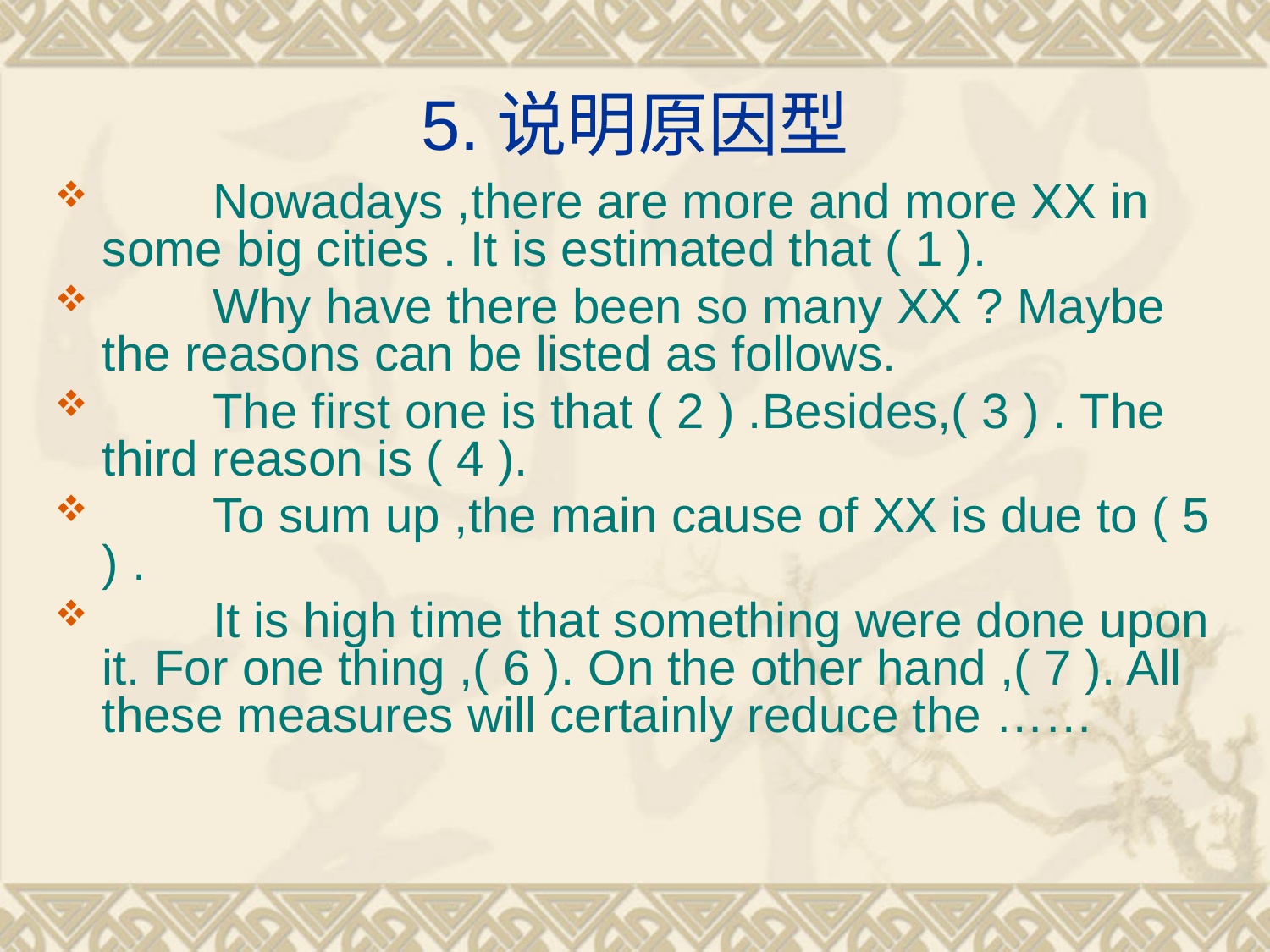

# 5.说明原因型
　　Nowadays ,there are more and more XX in some big cities . It is estimated that ( 1 ).
　　Why have there been so many XX ? Maybe the reasons can be listed as follows.
　　The first one is that ( 2 ) .Besides,( 3 ) . The third reason is ( 4 ).
　　To sum up ,the main cause of XX is due to ( 5 ) .
　　It is high time that something were done upon it. For one thing ,( 6 ). On the other hand ,( 7 ). All these measures will certainly reduce the ……